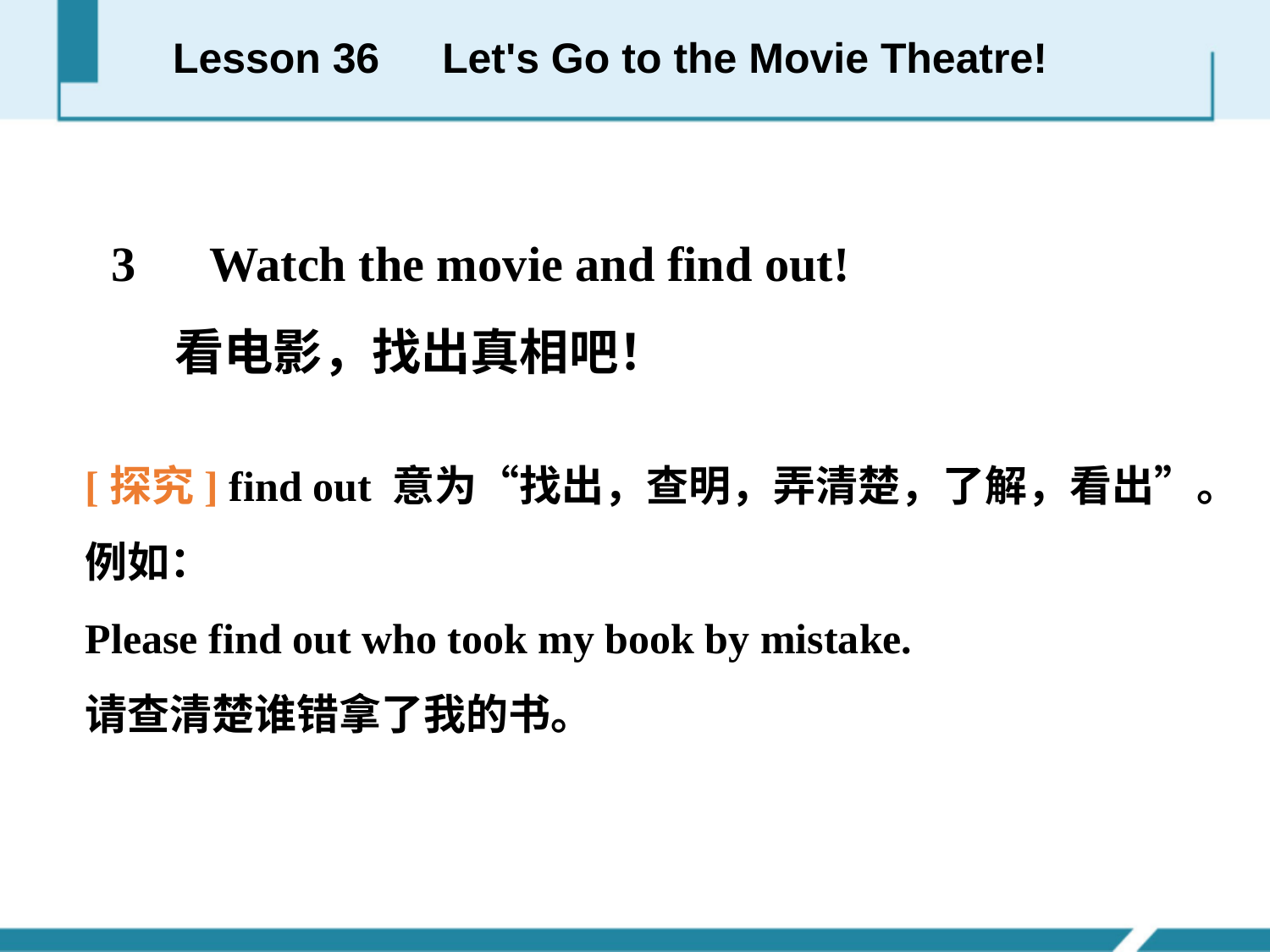

Lesson 36　Let's Go to the Movie Theatre!
　 3　Watch the movie and find out!
           看电影，找出真相吧！
[探究] find out 意为“找出，查明，弄清楚，了解，看出”。例如：
Please find out who took my book by mistake.
请查清楚谁错拿了我的书。